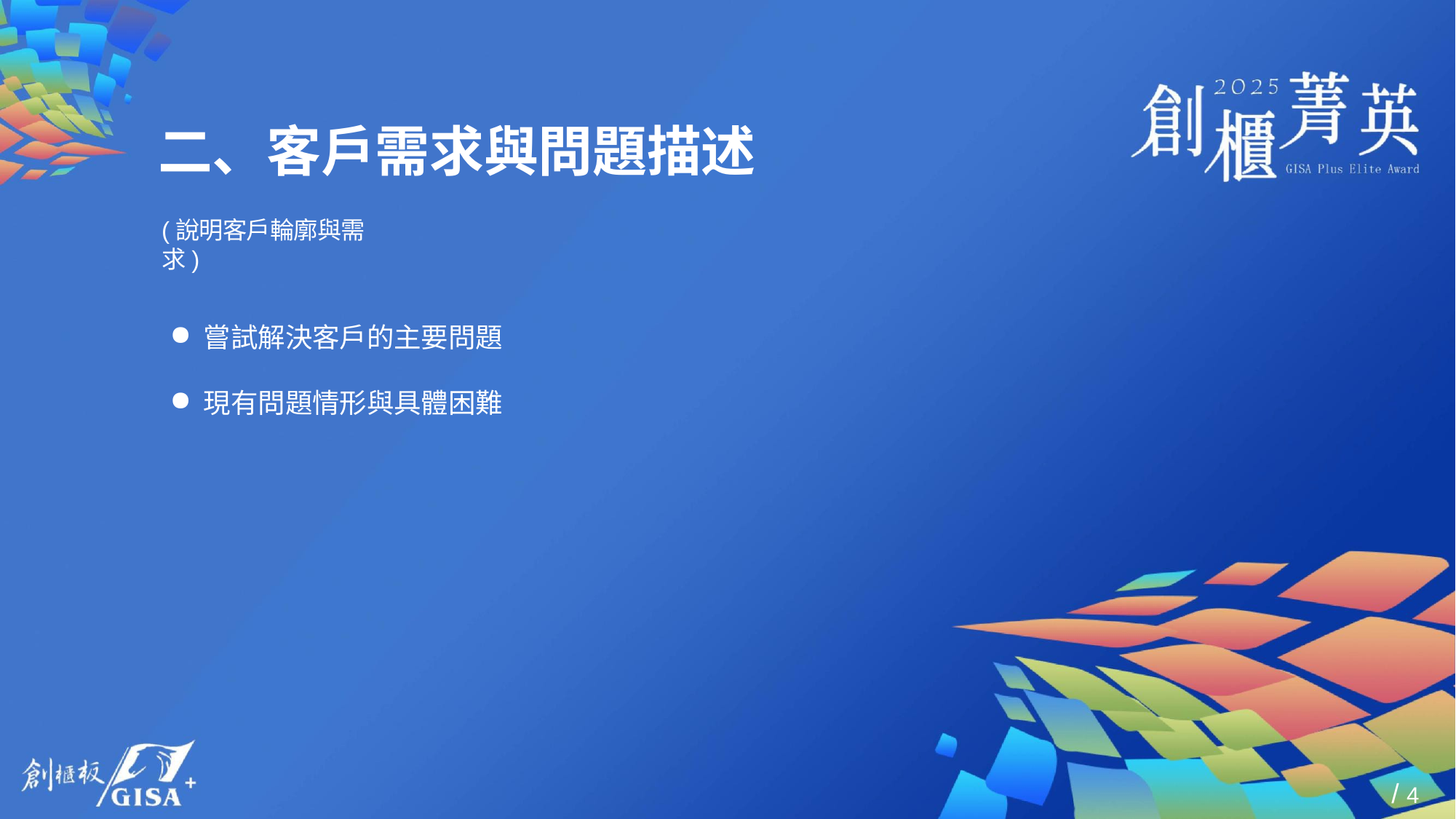

# 二、客戶需求與問題描述
(說明客戶輪廓與需求)
嘗試解決客戶的主要問題
現有問題情形與具體困難
/ 4